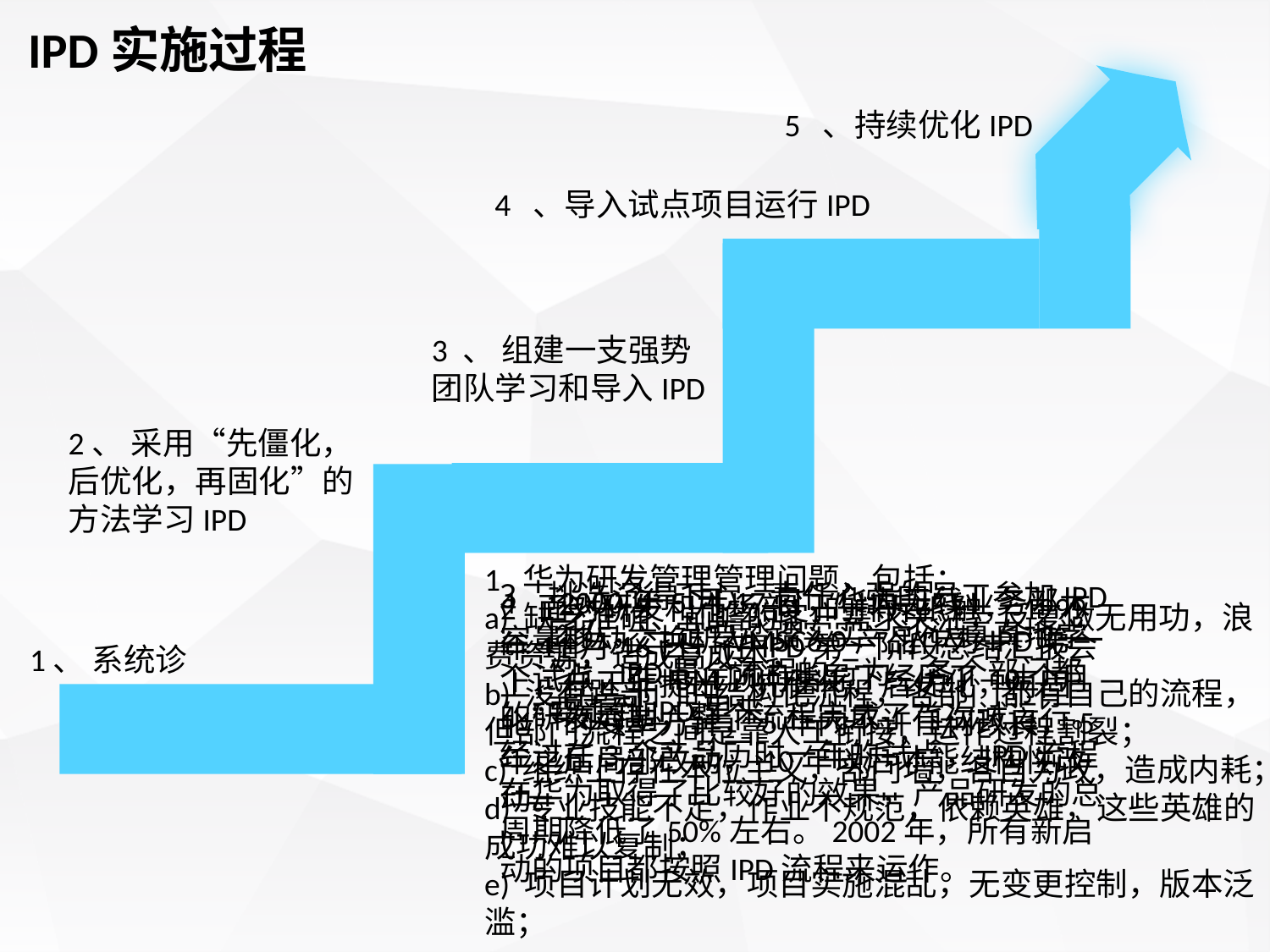

IPD实施过程

5  、持续优化IPD
4  、导入试点项目运行IPD
3 、 组建一支强势团队学习和导入IPD
2、 采用“先僵化，后优化，再固化”的方法学习IPD
1  华为研发管理管理问题，包括：
a) 缺乏准确、前瞻的客户需求关注，反复做无用功，浪费资源，造成高成本；
b) 没有跨部门的结构化流程，各部门都有自己的流程，但部门流程之间是靠人工衔接，运作过程割裂；
c) 组织上存在本位主义，部门墙，各自为政，造成内耗；
d) 专业技能不足，作业不规范，依赖英雄，这些英雄的成功难以复制；
e) 项目计划无效，项目实施混乱，无变更控制，版本泛滥；
挑选沉得下心、责任心强的员工参加IPD团队，一定要踏踏实实、认认真真地学习；IPD是全流程的行为，各个部门都要走到IPD里来
4      2000年5月17日，华为无线业务部大容量移动交换机VMSC6.0产品作为IPD第一个试点，在IBM顾问指导下经历了10个月的研发周期，整个流程完成了首次试运行。经过在3个产品历时一年的试点，IPD流程在华为取得了比较好的效果，产品研发的总周期降低了50%左右。2002年，所有新启动的项目都按照IPD流程来运作。
2  面对研发和市场部门的排斥抵触，1999年11月16日，在IPD第一阶段总结汇报会上，任正非提出“先僵化，后优化，再固化”的变革方针，5年内不许任何改良，5年之后局部改动，10年以后才能结构性改动。
1、 系统诊断